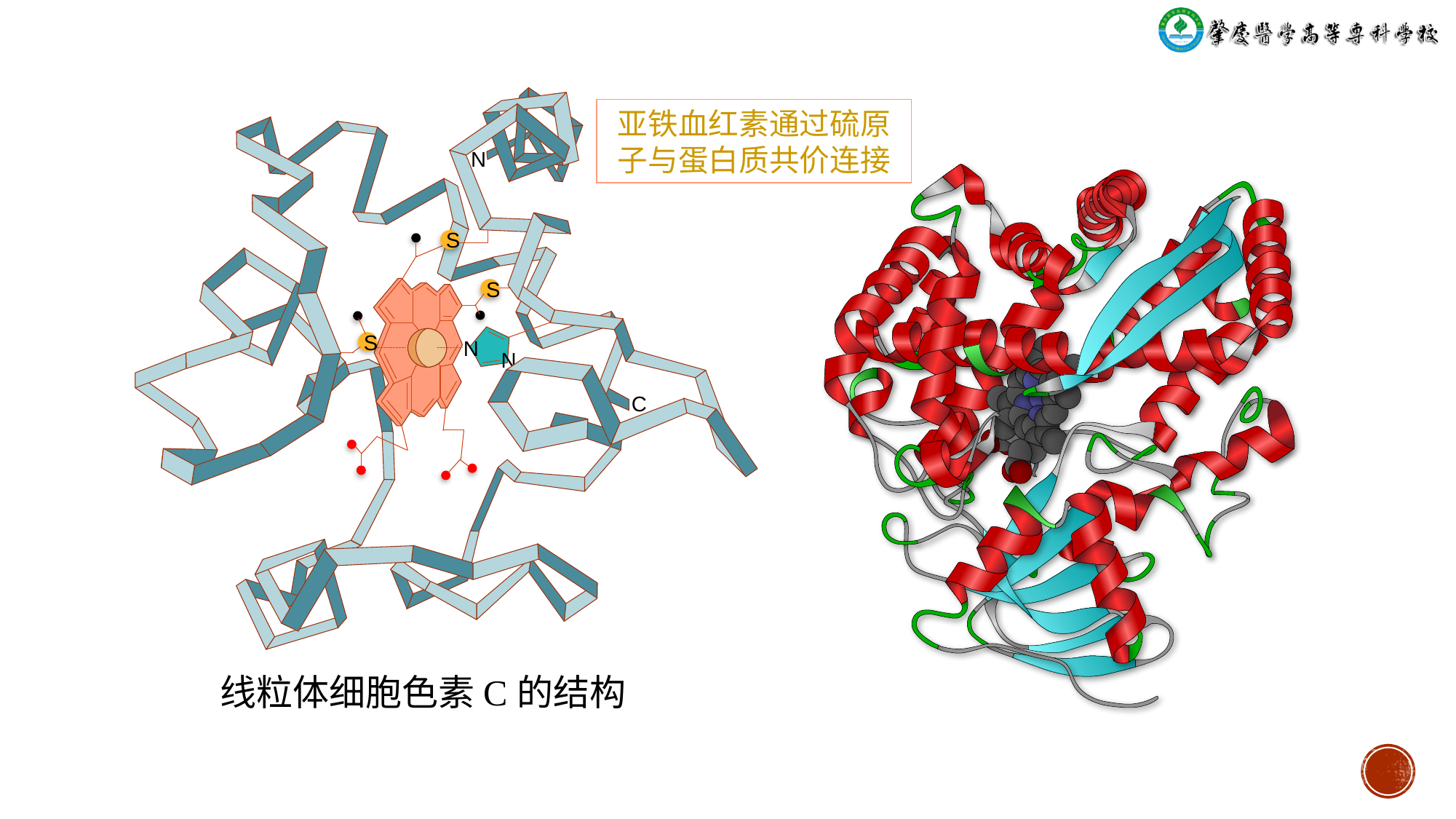

亚铁血红素通过硫原子与蛋白质共价连接

N

S

S

S

N
N

C

线粒体细胞色素C的结构